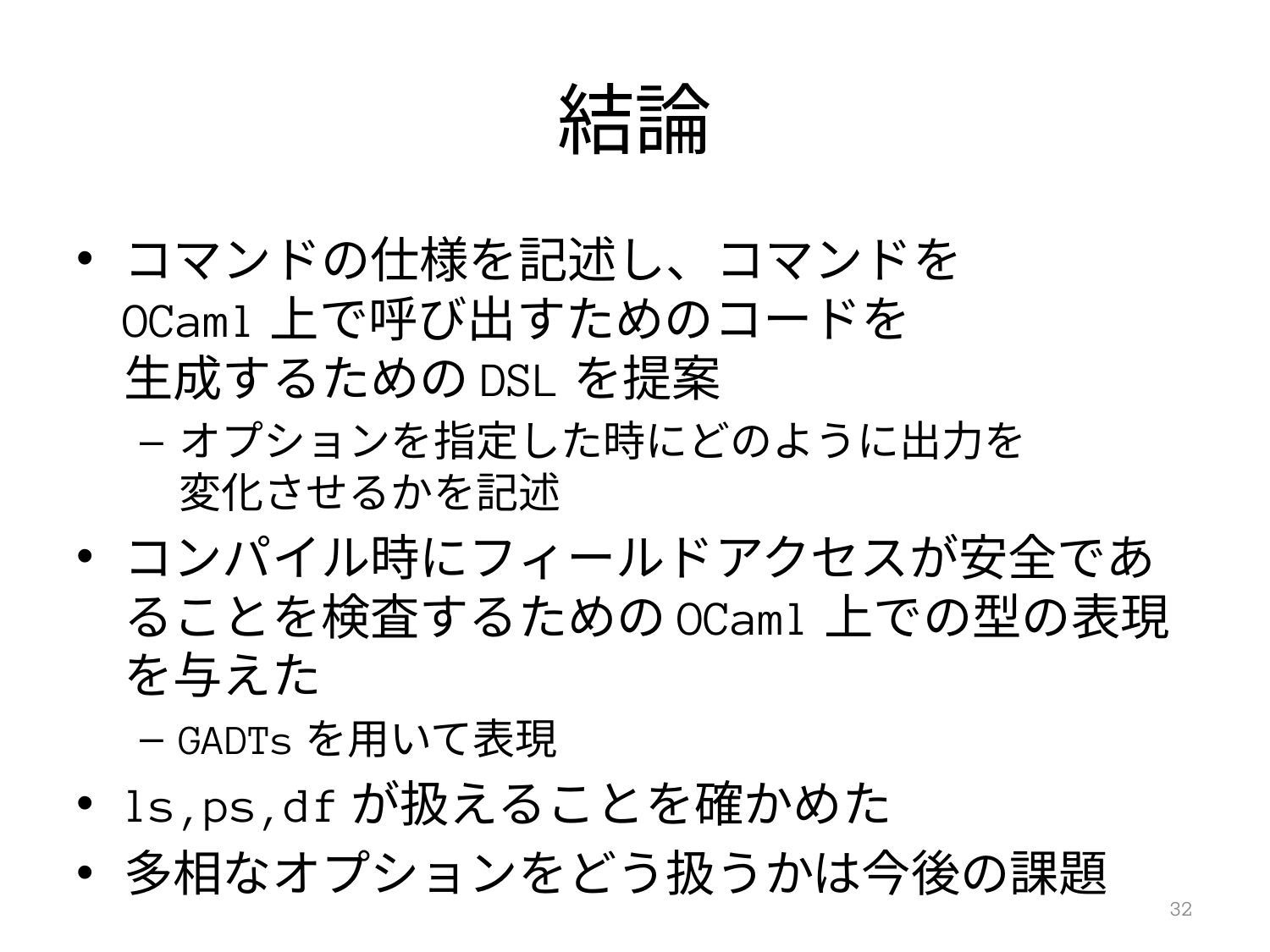

# 結論
コマンドの仕様を記述し、コマンドを
OCaml上で呼び出すためのコードを
生成するためのDSLを提案
オプションを指定した時にどのように出力を
変化させるかを記述
コンパイル時にフィールドアクセスが安全であることを検査するためのOCaml上での型の表現を与えた
GADTsを用いて表現
ls,ps,dfが扱えることを確かめた
多相なオプションをどう扱うかは今後の課題
32